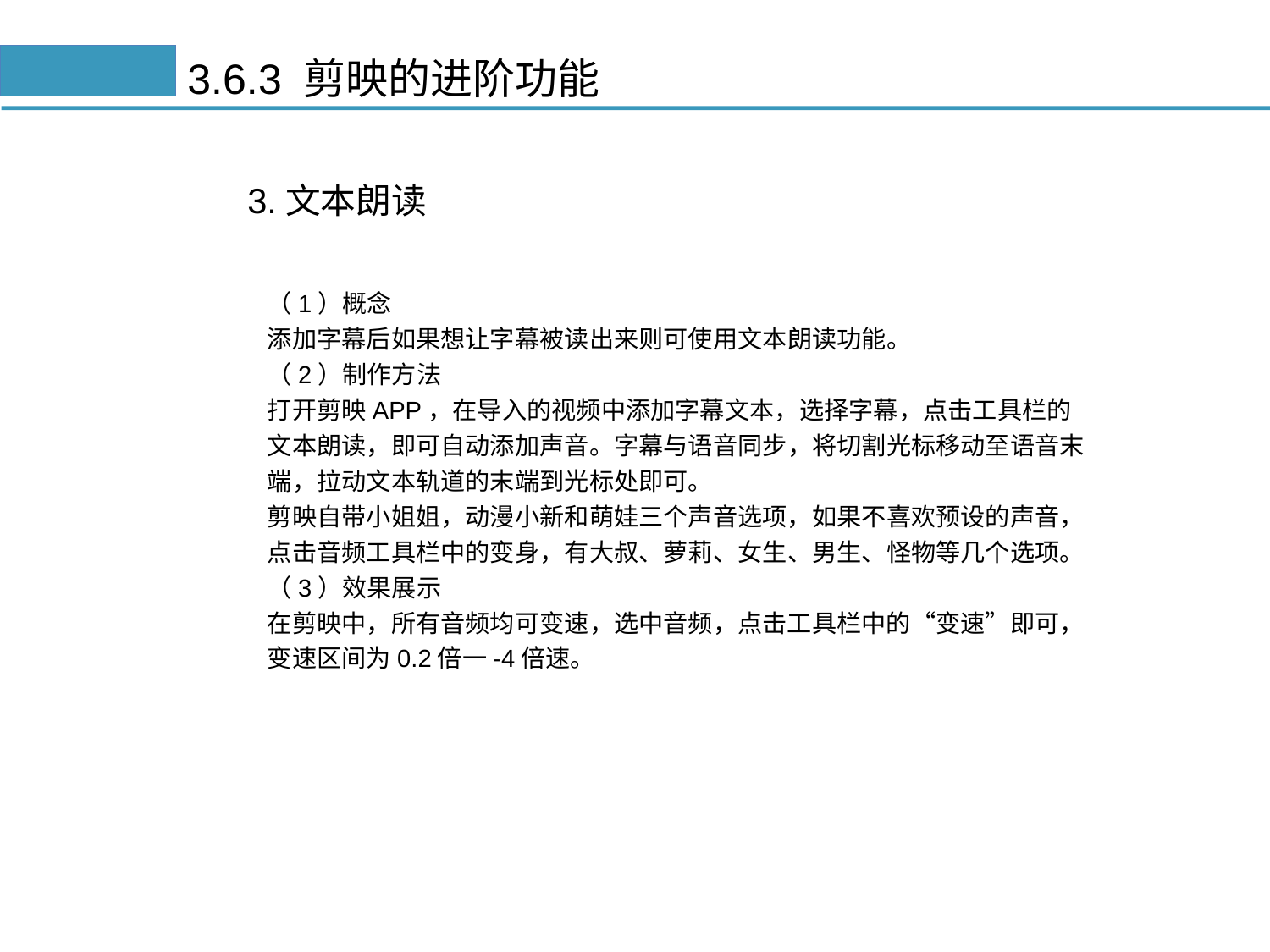

# 3.6.3 剪映的进阶功能
3.文本朗读
（1）概念
添加字幕后如果想让字幕被读出来则可使用文本朗读功能。
（2）制作方法
打开剪映APP，在导入的视频中添加字幕文本，选择字幕，点击工具栏的文本朗读，即可自动添加声音。字幕与语音同步，将切割光标移动至语音末端，拉动文本轨道的末端到光标处即可。
剪映自带小姐姐，动漫小新和萌娃三个声音选项，如果不喜欢预设的声音，点击音频工具栏中的变身，有大叔、萝莉、女生、男生、怪物等几个选项。
（3）效果展示
在剪映中，所有音频均可变速，选中音频，点击工具栏中的“变速”即可，变速区间为0.2倍一-4倍速。